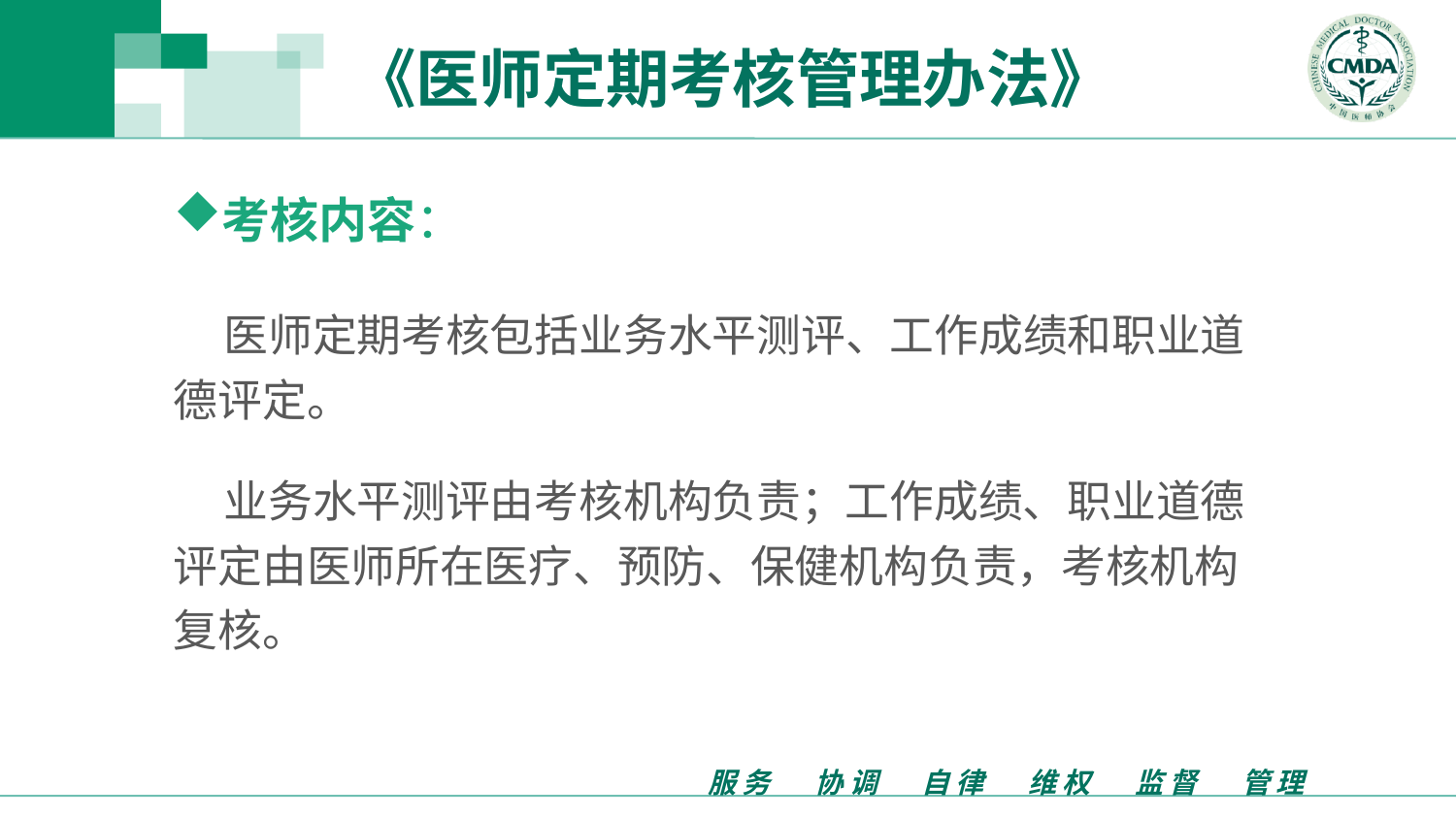

《医师定期考核管理办法》
考核内容：
    医师定期考核包括业务水平测评、工作成绩和职业道德评定。
    业务水平测评由考核机构负责；工作成绩、职业道德评定由医师所在医疗、预防、保健机构负责，考核机构复核。